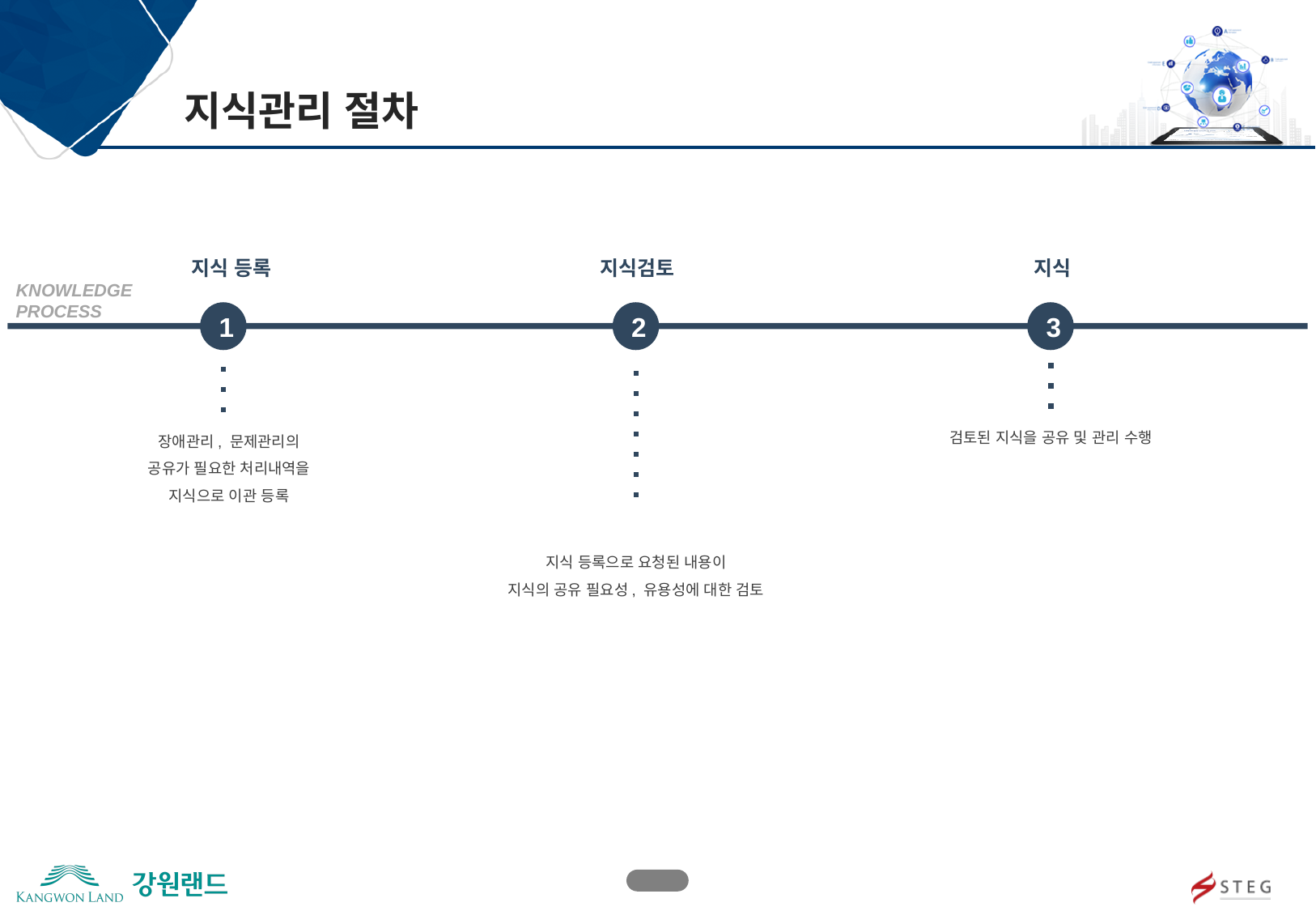

지식관리 절차
지식 등록
지식검토
지식
KNOWLEDGE
PROCESS
1
2
3

검토된 지식을 공유 및 관리 수행
장애관리, 문제관리의
공유가 필요한 처리내역을
지식으로 이관 등록
지식 등록으로 요청된 내용이
지식의 공유 필요성, 유용성에 대한 검토